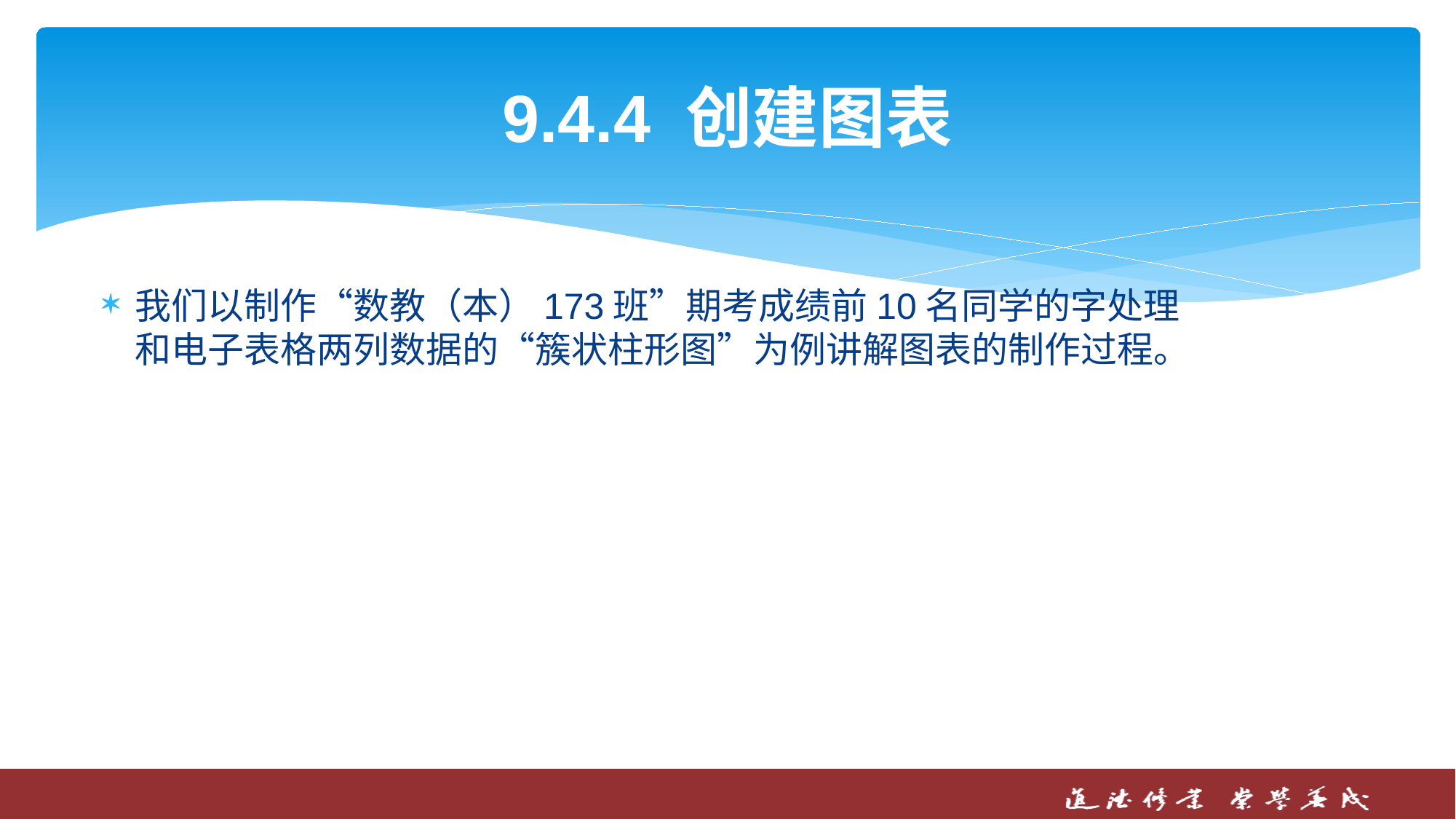

# 9.4.4 创建图表
我们以制作“数教（本）173班”期考成绩前10名同学的字处理和电子表格两列数据的“簇状柱形图”为例讲解图表的制作过程。